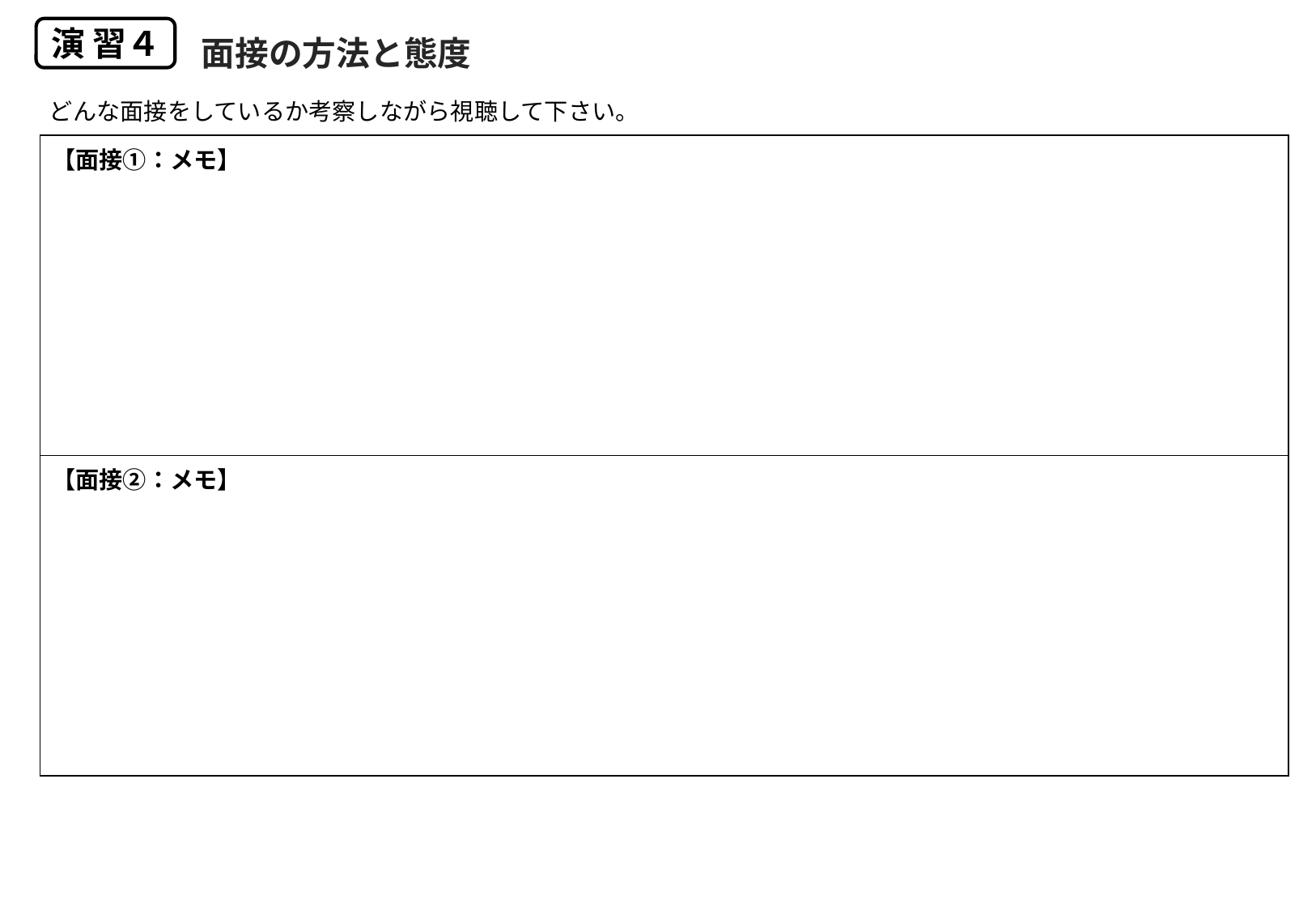

面接の方法と態度
演 習４
どんな面接をしているか考察しながら視聴して下さい。
| 【面接①：メモ】 |
| --- |
| 【面接②：メモ】 |